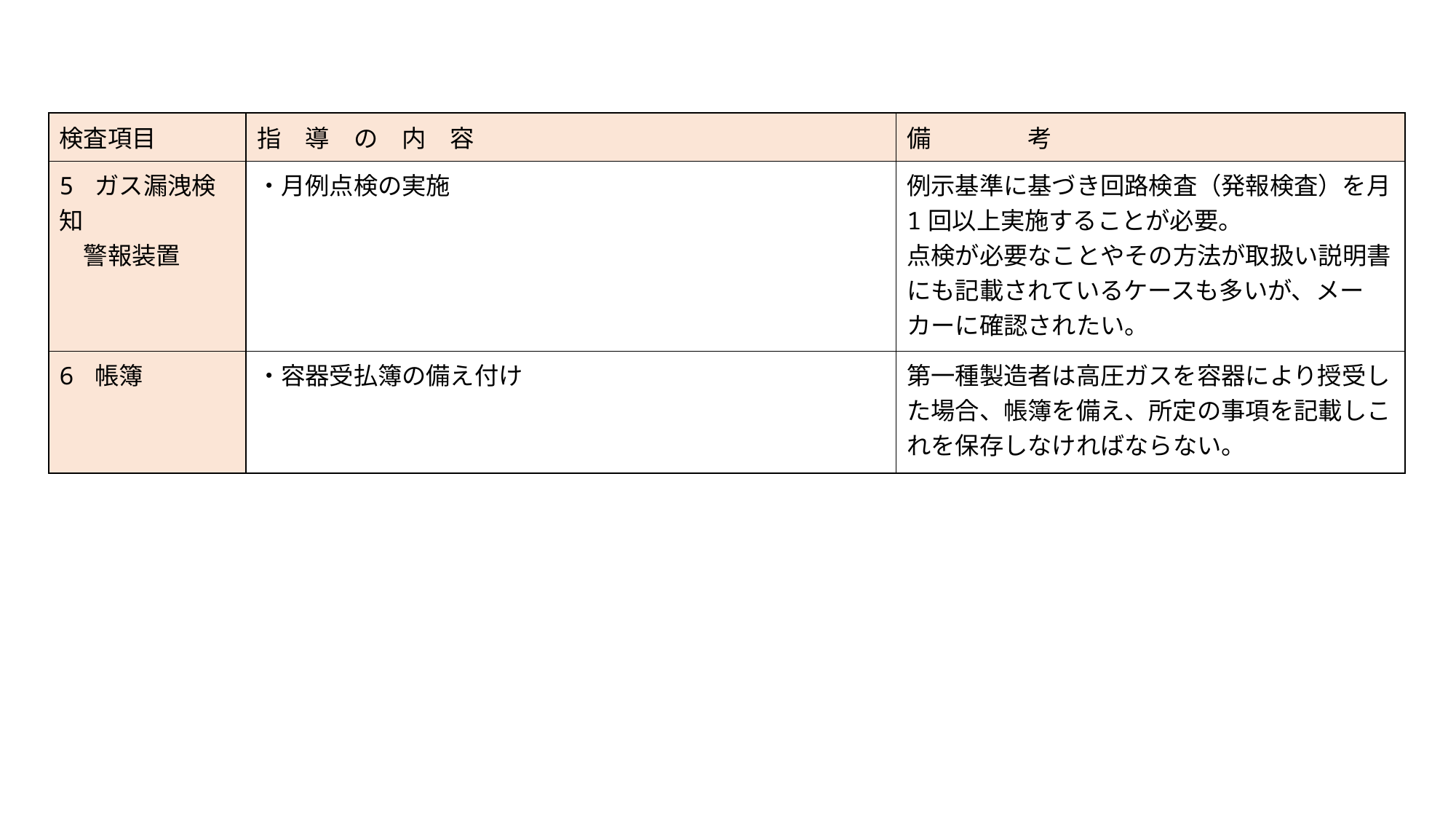

| 検査項目 | 指　導　の　内　容 | 備　　　　考 |
| --- | --- | --- |
| 5 ガス漏洩検知 　警報装置 | ・月例点検の実施 | 例示基準に基づき回路検査（発報検査）を月1回以上実施することが必要。 点検が必要なことやその方法が取扱い説明書にも記載されているケースも多いが、メーカーに確認されたい。 |
| 6 帳簿 | ・容器受払簿の備え付け | 第一種製造者は高圧ガスを容器により授受した場合、帳簿を備え、所定の事項を記載しこれを保存しなければならない。 |